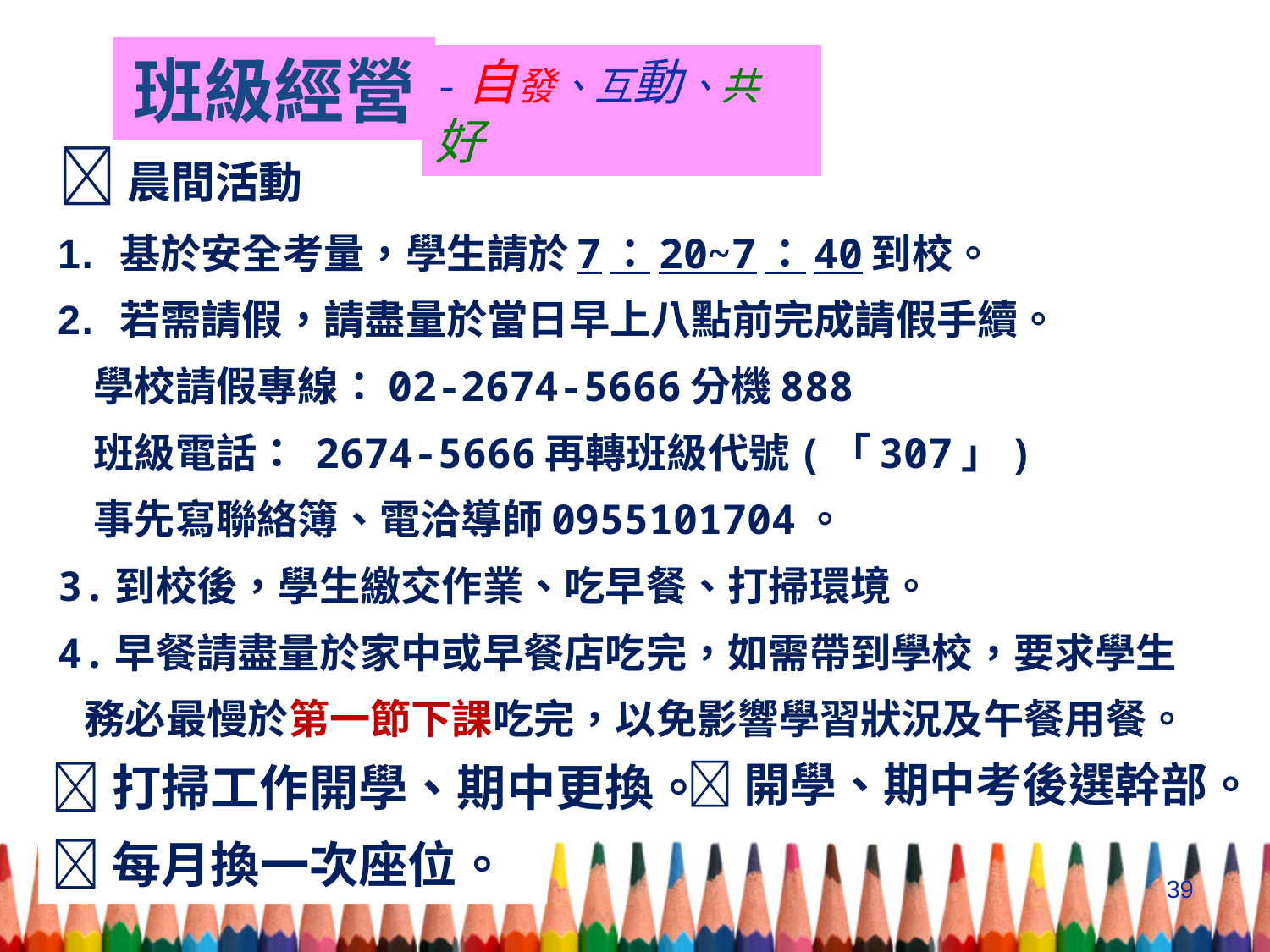

# 班級經營
-自發、互動、共好
♥晨間活動
基於安全考量，學生請於7：20~7：40到校。
若需請假，請盡量於當日早上八點前完成請假手續。
   學校請假專線：02-2674-5666分機888
   班級電話： 2674-5666再轉班級代號(「307」)
   事先寫聯絡簿、電洽導師0955101704。
3.到校後，學生繳交作業、吃早餐、打掃環境。
4.早餐請盡量於家中或早餐店吃完，如需帶到學校，要求學生
  務必最慢於第一節下課吃完，以免影響學習狀況及午餐用餐。

♥開學、期中考後選幹部。

♥打掃工作開學、期中更換。

♥每月換一次座位。

39